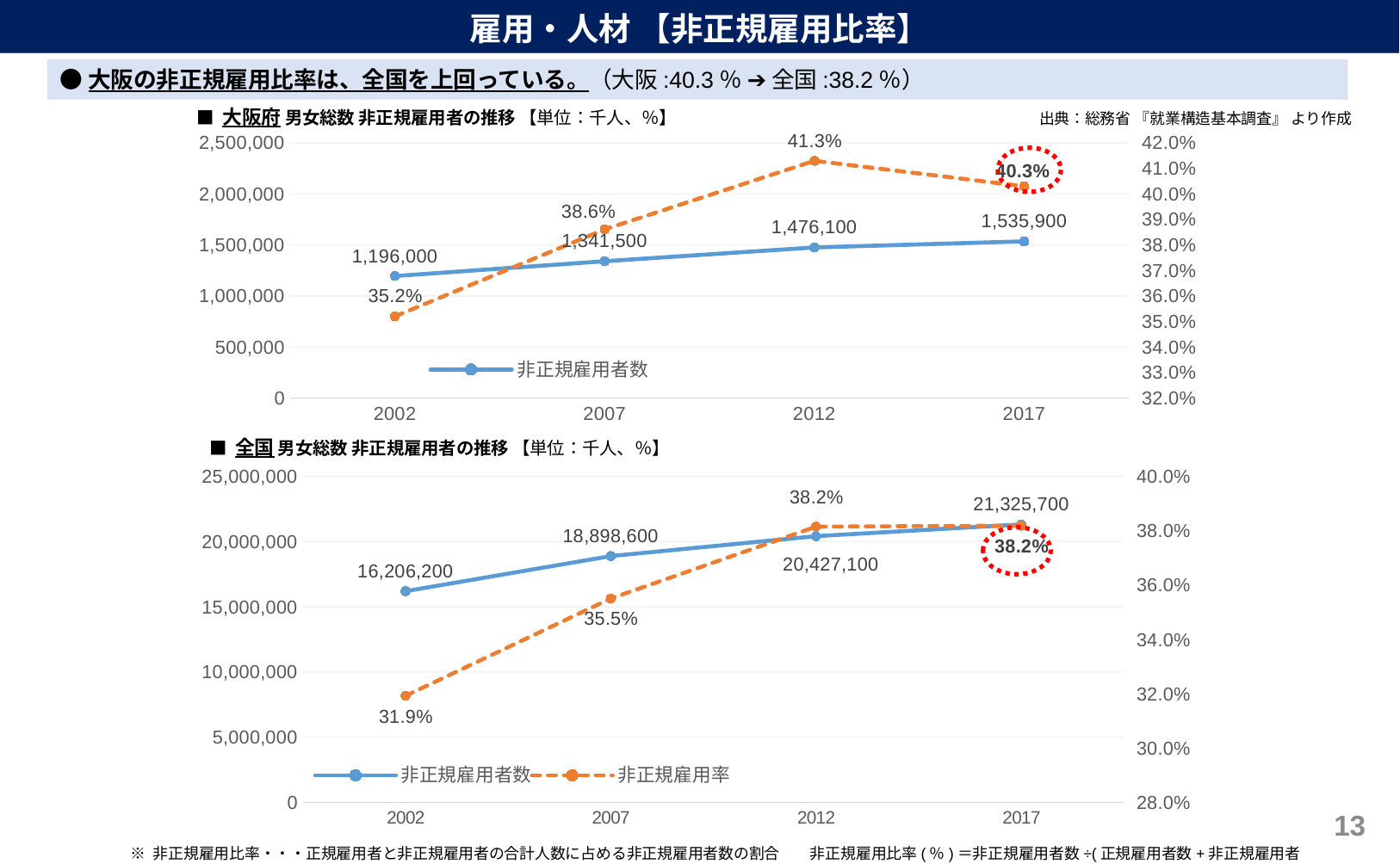

雇用・人材 【非正規雇用比率】
●大阪の非正規雇用比率は、全国を上回っている。（大阪:40.3％ ➔ 全国:38.2％）
■ 大阪府 男女総数 非正規雇用者の推移 【単位：千人、％】
出典：総務省 『就業構造基本調査』 より作成

### Chart

| Category | 非正規雇用者数 | 非正規雇用率 |
|---|---|---|
| 2002 | 1196000.0 | 0.3520235467255335 |
| 2007 | 1341500.0 | 0.3861542890040299 |
| 2012 | 1476100.0 | 0.4130106323447118 |
| 2017 | 1535900.0 | 0.4030387320247717 |
■ 全国 男女総数 非正規雇用者の推移 【単位：千人、％】

### Chart

| Category | 非正規雇用者数 | 非正規雇用率 |
|---|---|---|
| 2002 | 16206200.0 | 0.3192509534465912 |
| 2007 | 18898600.0 | 0.3550846629639929 |
| 2012 | 20427100.0 | 0.3815475134251693 |
| 2017 | 21325700.0 | 0.3819113385888817 |
13
※ 非正規雇用比率・・・正規雇用者と非正規雇用者の合計人数に占める非正規雇用者数の割合　　非正規雇用比率(％)＝非正規雇用者数÷(正規雇用者数+非正規雇用者数)×100